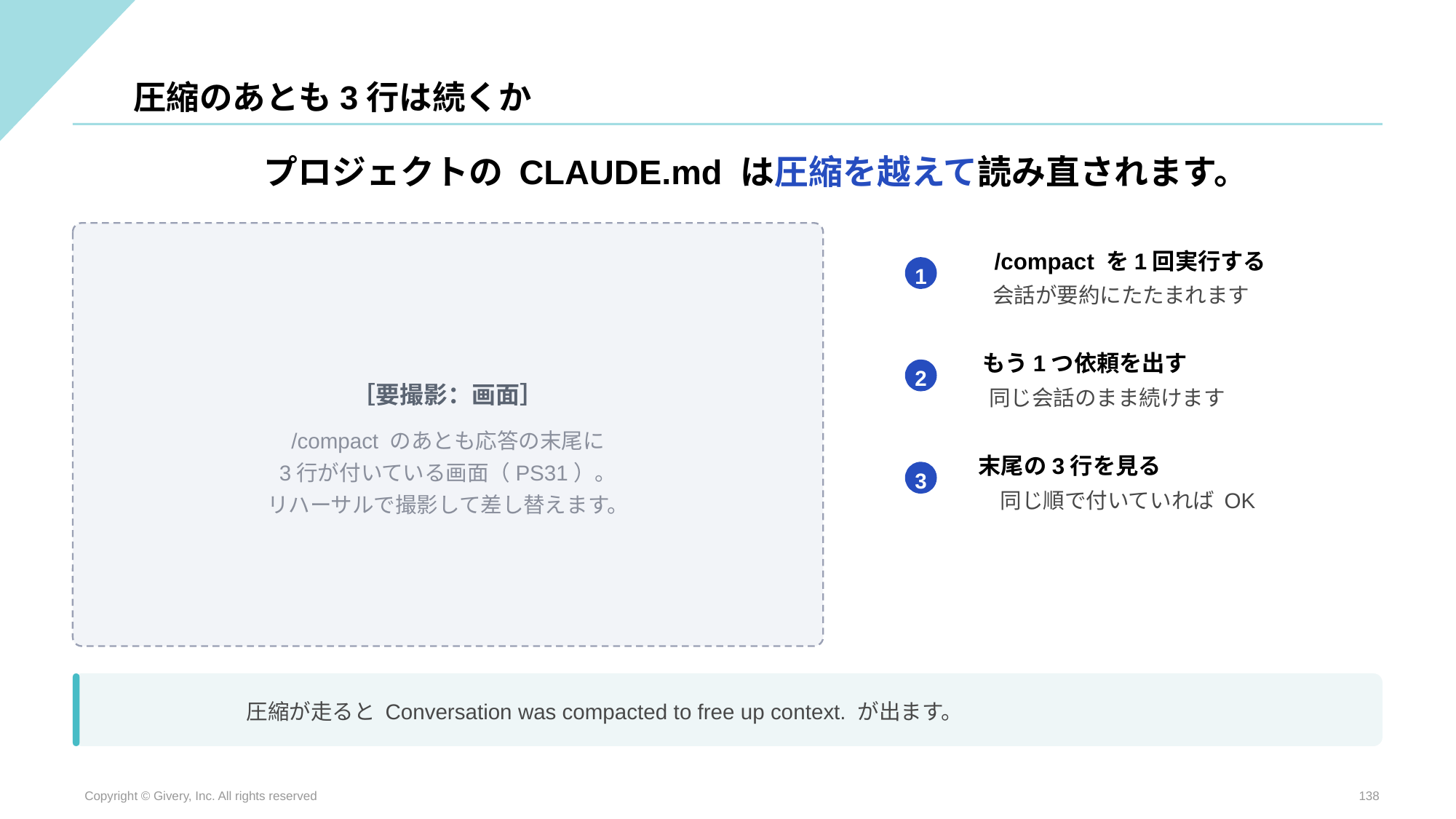

圧縮のあとも3行は続くか

プロジェクトの CLAUDE.md は圧縮を越えて読み直されます。

/compact を1回実行する

1
会話が要約にたたまれます
もう1つ依頼を出す

2
［要撮影：画面］
同じ会話のまま続けます
/compact のあとも応答の末尾に
末尾の3行を見る
3行が付いている画面（PS31）。

3
同じ順で付いていれば OK
リハーサルで撮影して差し替えます。

圧縮が走ると Conversation was compacted to free up context. が出ます。
Copyright © Givery, Inc. All rights reserved
138